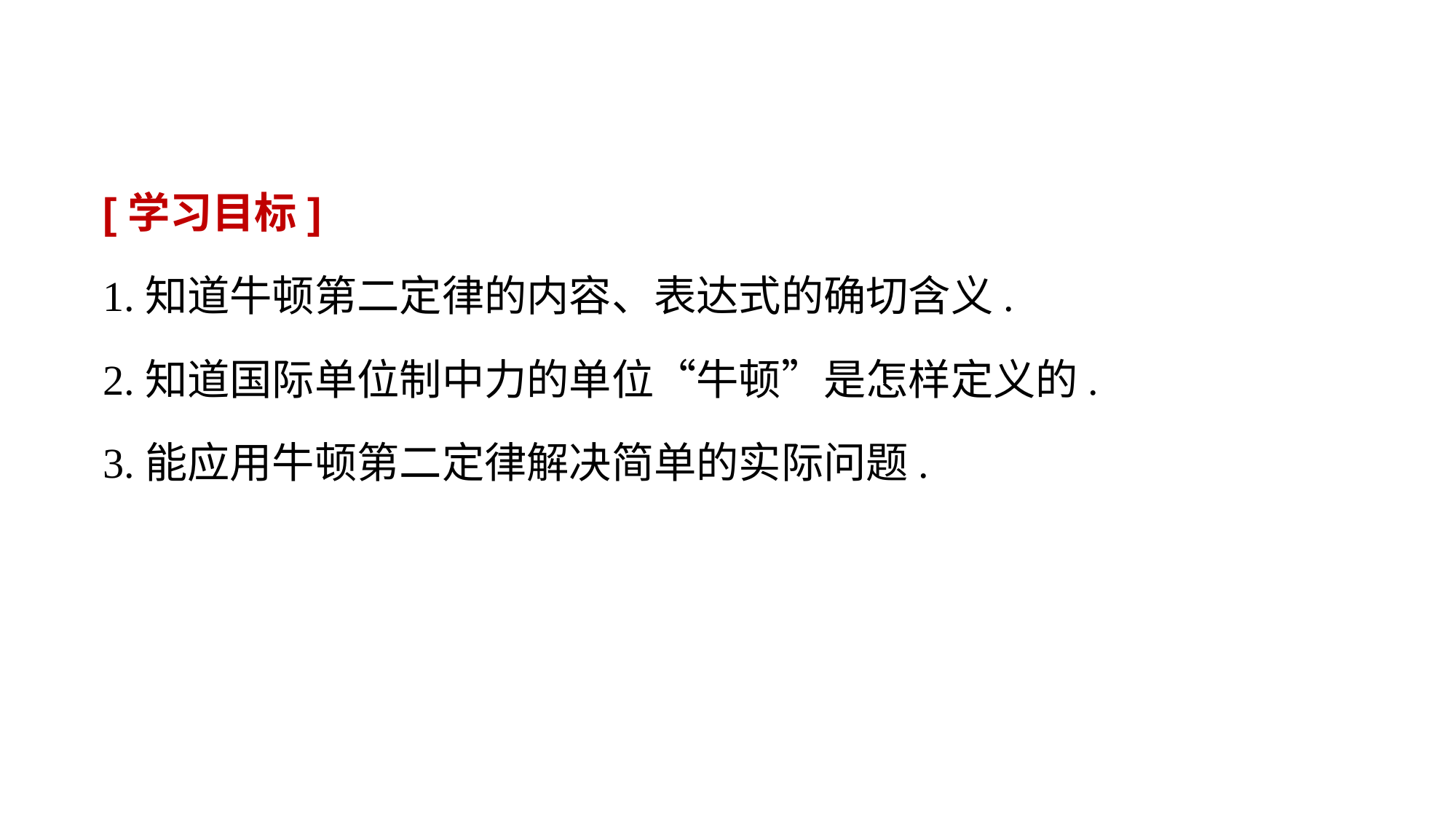

[学习目标]
1.知道牛顿第二定律的内容、表达式的确切含义.
2.知道国际单位制中力的单位“牛顿”是怎样定义的.
3.能应用牛顿第二定律解决简单的实际问题.